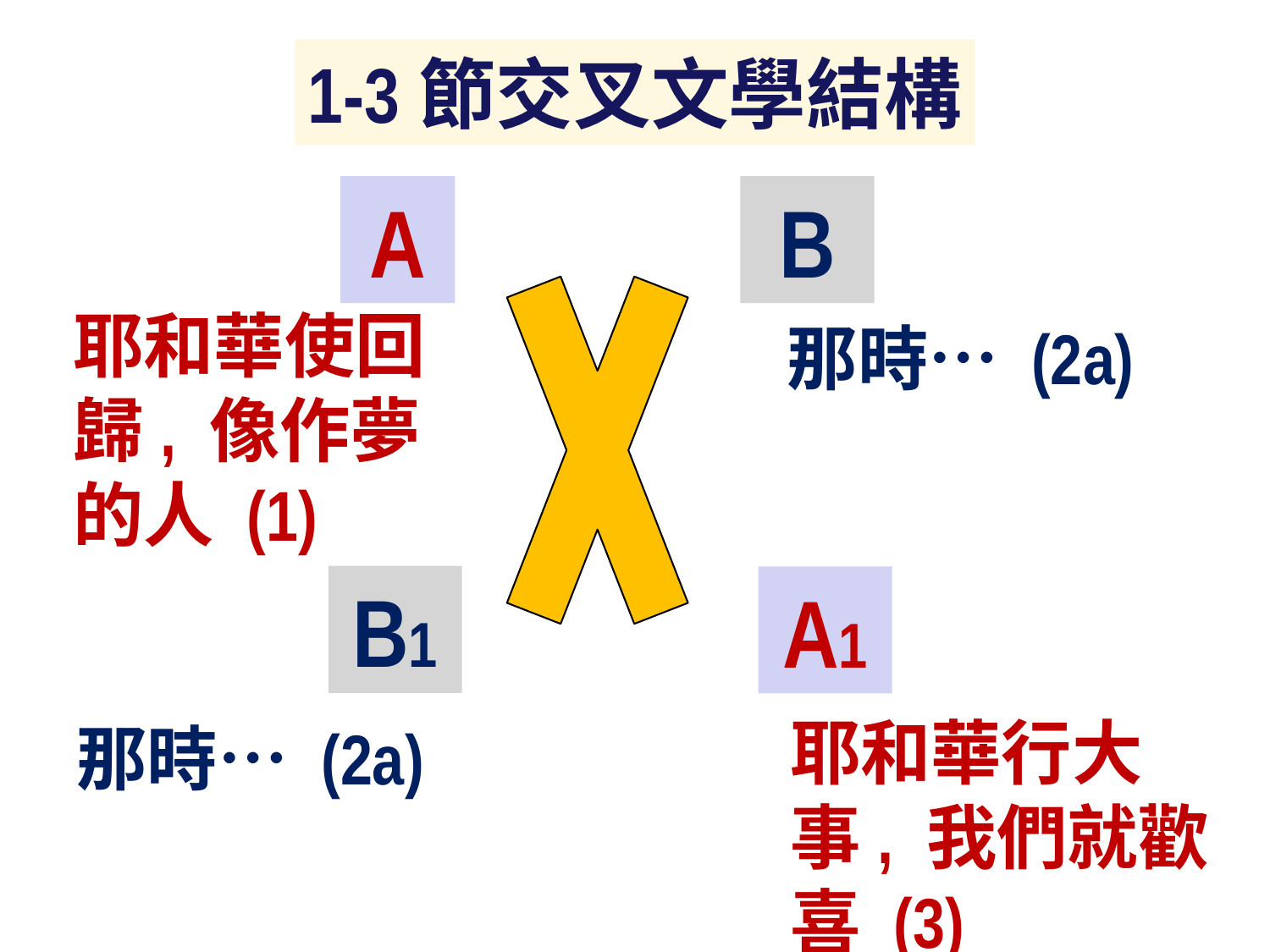

1-3節交叉文學結構

A
B
耶和華使回歸, 像作夢的人 (1)
那時… (2a)
B1
A1
耶和華行大事, 我們就歡喜 (3)
那時… (2a)